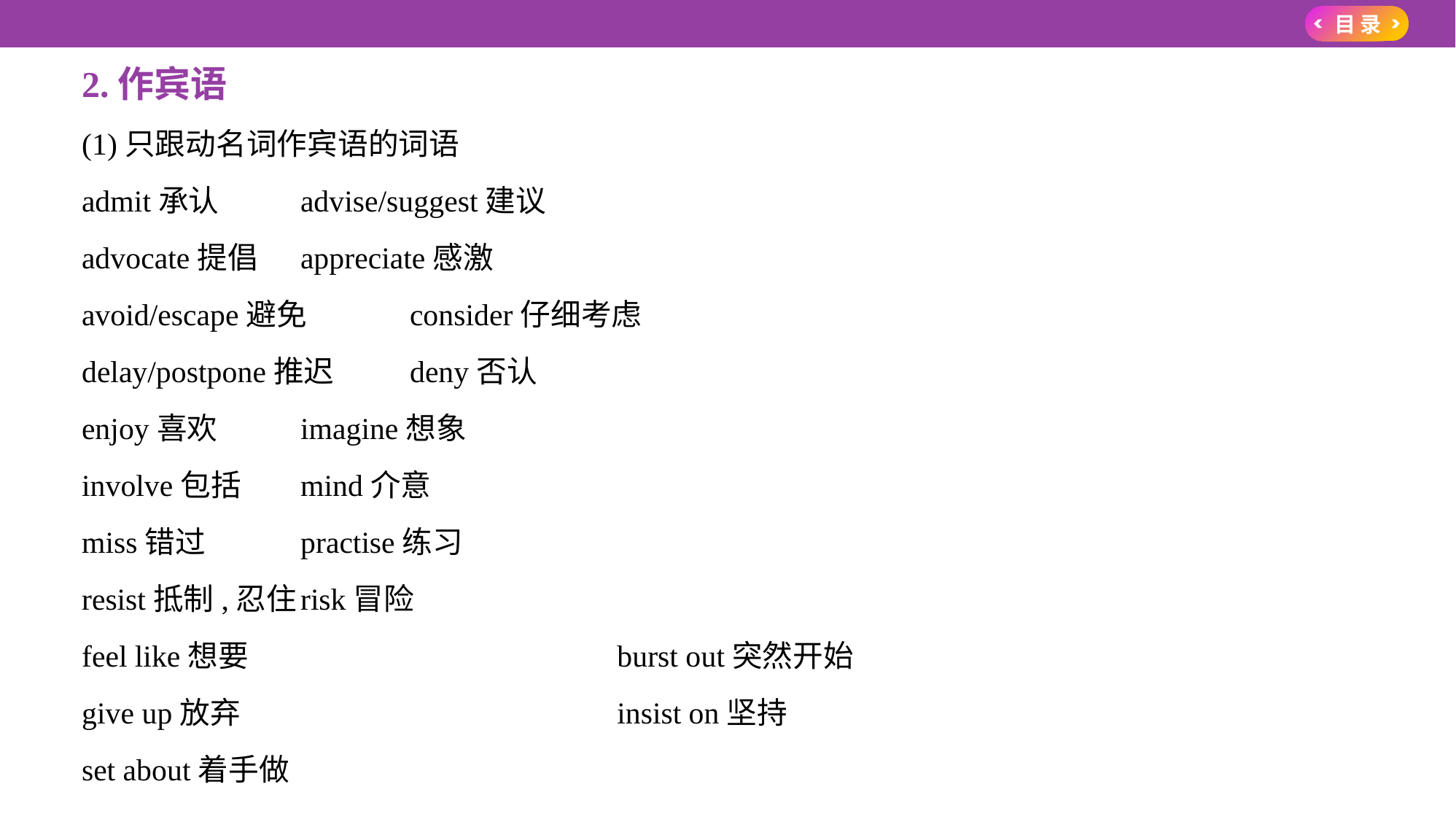

2.作宾语
(1)只跟动名词作宾语的词语
admit承认	advise/suggest建议
advocate提倡	appreciate感激
avoid/escape避免	consider仔细考虑
delay/postpone推迟	deny否认
enjoy喜欢	imagine想象
involve包括	mind介意
miss错过	practise练习
resist抵制,忍住	risk冒险
feel like想要	burst out突然开始
give up放弃	insist on坚持
set about着手做